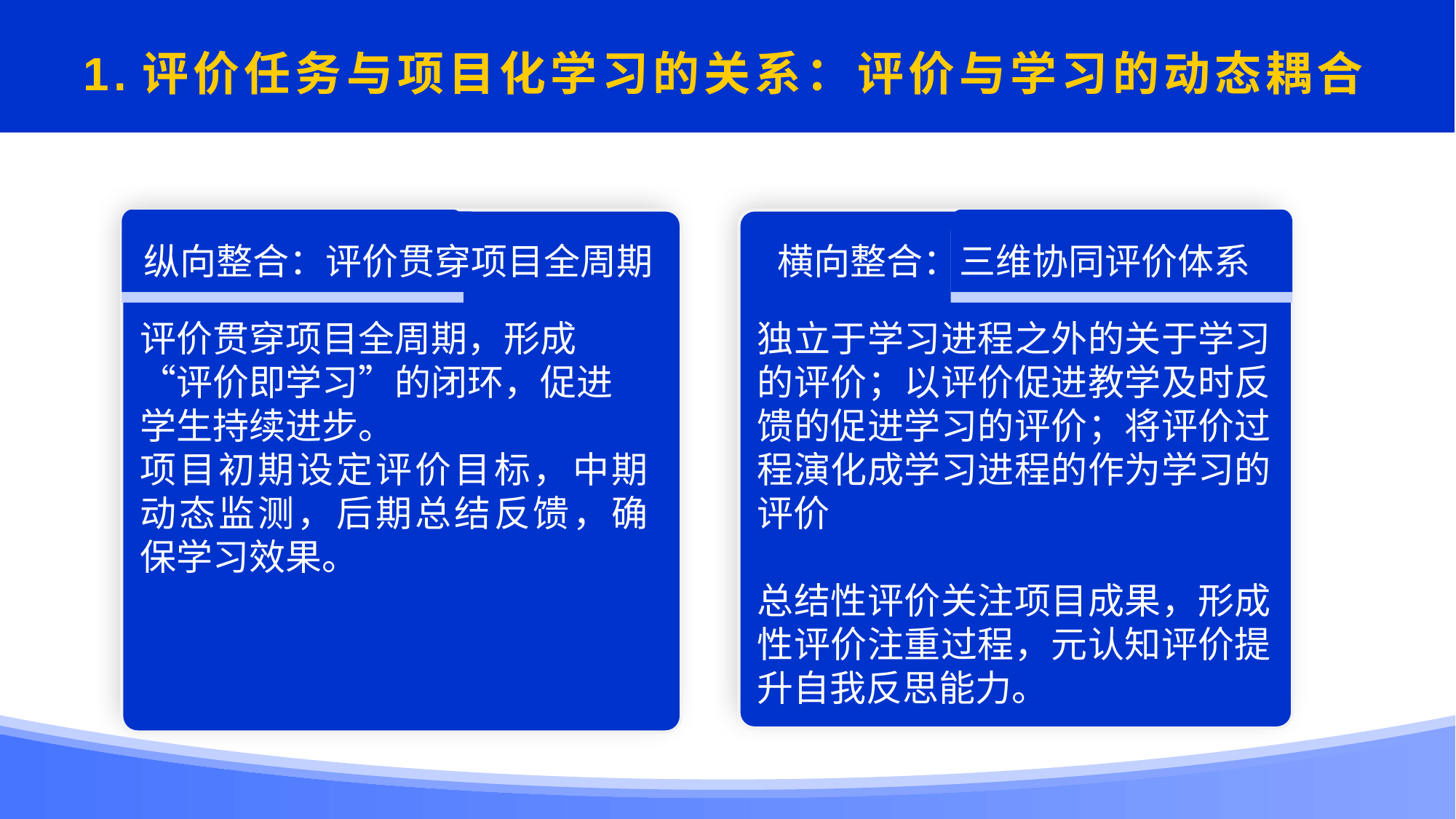

1.评价任务与项目化学习的关系：评价与学习的动态耦合

纵向整合：评价贯穿项目全周期
横向整合：三维协同评价体系

评价贯穿项目全周期，形成“评价即学习”的闭环，促进学生持续进步。
项目初期设定评价目标，中期动态监测，后期总结反馈，确保学习效果。
独立于学习进程之外的关于学习的评价；以评价促进教学及时反馈的促进学习的评价；将评价过程演化成学习进程的作为学习的评价

总结性评价关注项目成果，形成性评价注重过程，元认知评价提升自我反思能力。